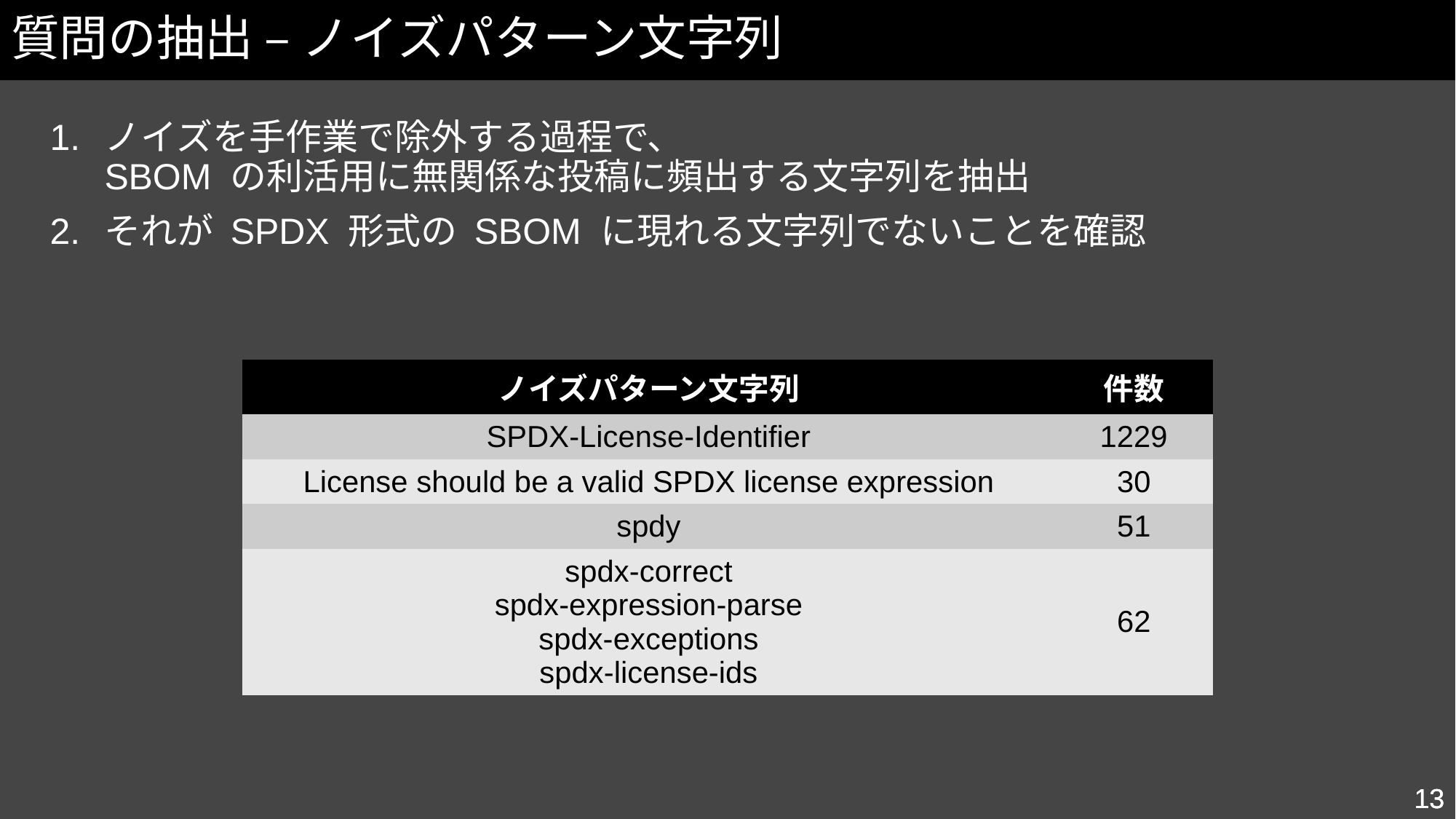

# 質問の抽出 – ノイズパターン文字列
ノイズを手作業で除外する過程で、
SBOM の利活用に無関係な投稿に頻出する文字列を抽出
それが SPDX 形式の SBOM に現れる文字列でないことを確認
| ノイズパターン文字列 | 件数 |
| --- | --- |
| SPDX-License-Identifier | 1229 |
| License should be a valid SPDX license expression | 30 |
| spdy | 51 |
| spdx-correct spdx-expression-parse spdx-exceptions spdx-license-ids | 62 |